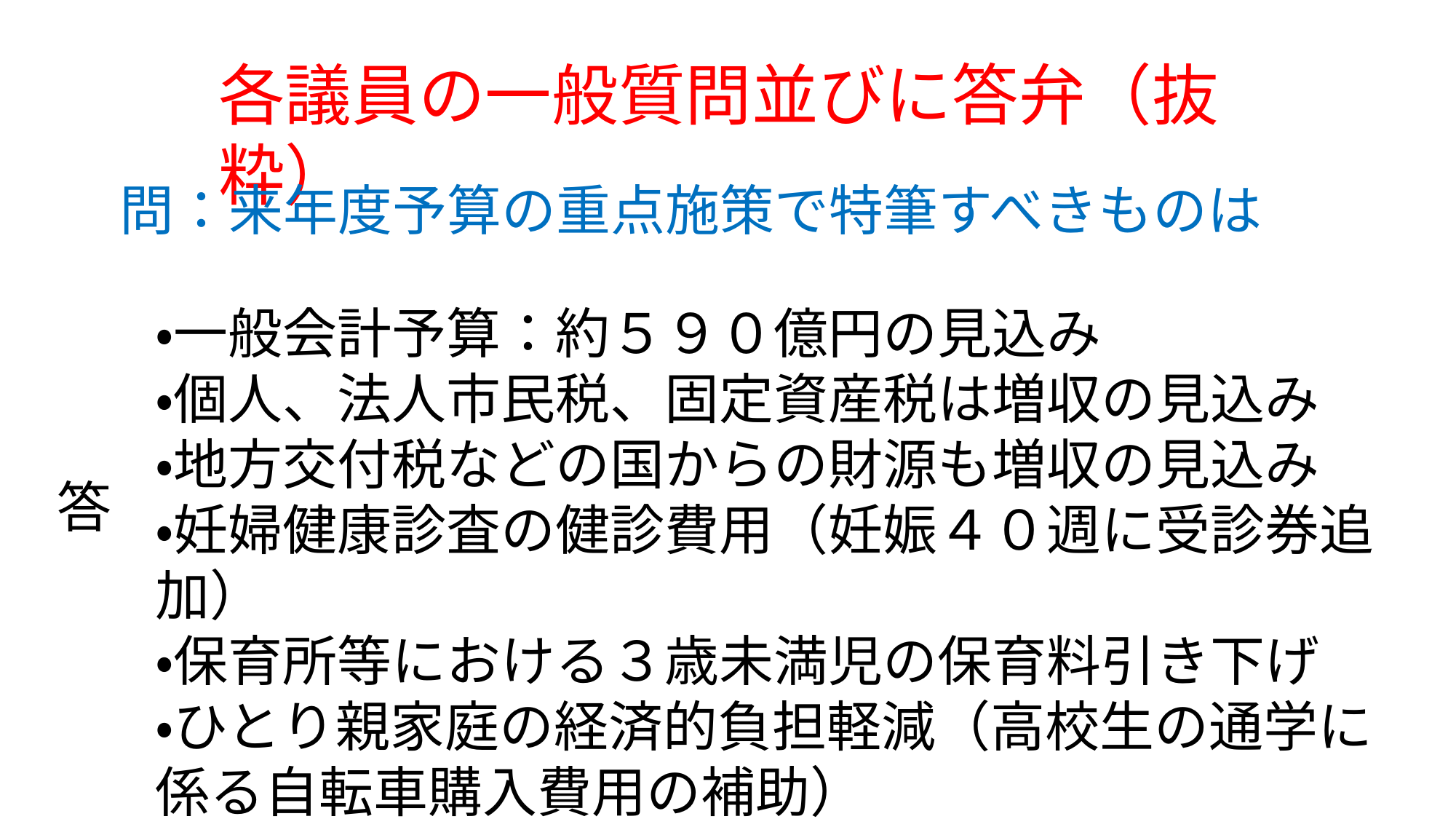

各議員の一般質問並びに答弁（抜粋）
問：来年度予算の重点施策で特筆すべきものは
・一般会計予算：約５９０億円の見込み
・個人、法人市民税、固定資産税は増収の見込み
・地方交付税などの国からの財源も増収の見込み
・妊婦健康診査の健診費用（妊娠４０週に受診券追加）
・保育所等における３歳未満児の保育料引き下げ
・ひとり親家庭の経済的負担軽減（高校生の通学に係る自転車購入費用の補助）
答